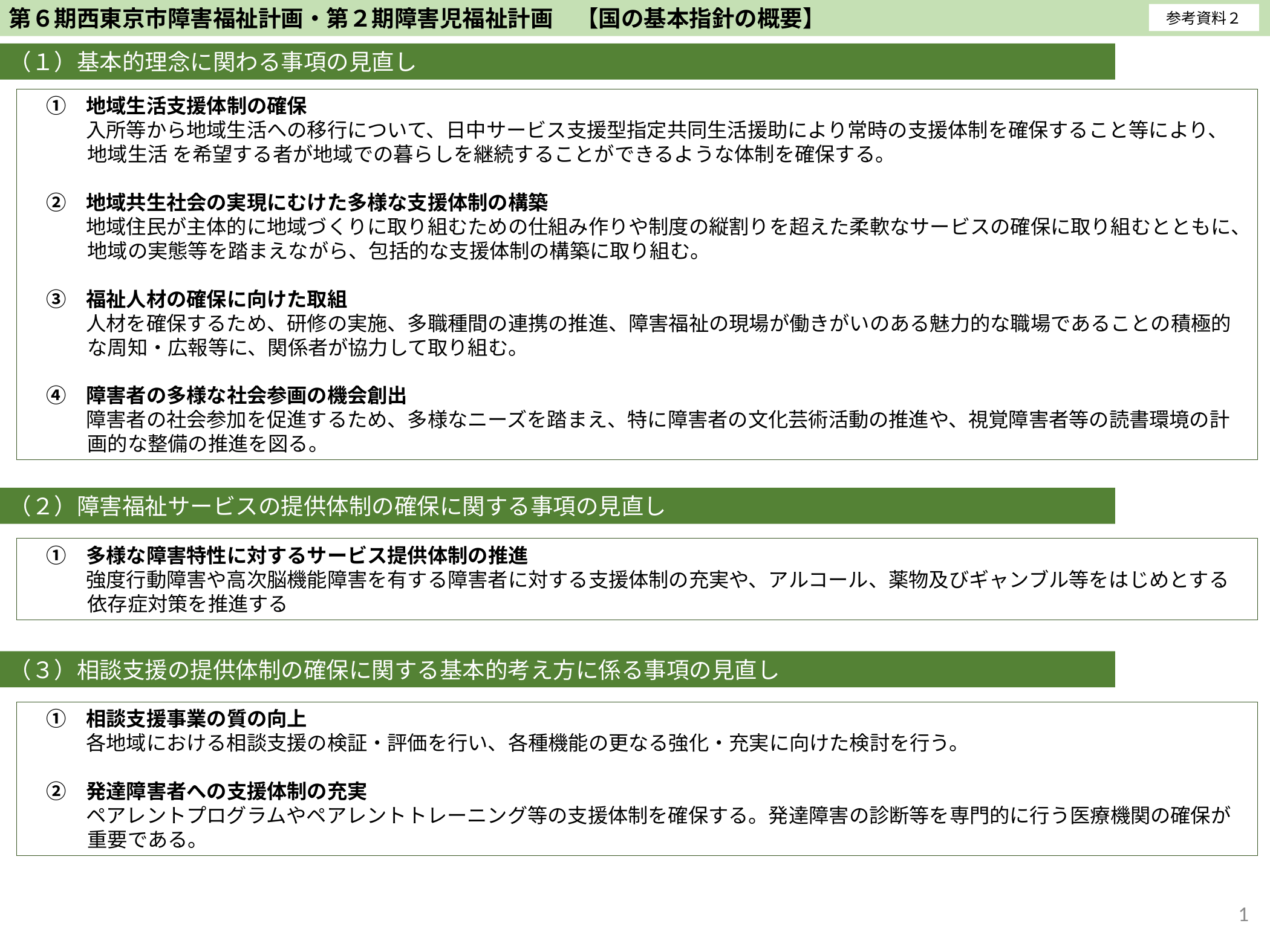

第６期西東京市障害福祉計画・第２期障害児福祉計画　【国の基本指針の概要】
参考資料２
（１）基本的理念に関わる事項の見直し
　①　地域生活支援体制の確保
　　　入所等から地域生活への移行について、日中サービス支援型指定共同生活援助により常時の支援体制を確保すること等により、地域生活 を希望する者が地域での暮らしを継続することができるような体制を確保する。

　②　地域共生社会の実現にむけた多様な支援体制の構築
　　　地域住民が主体的に地域づくりに取り組むための仕組み作りや制度の縦割りを超えた柔軟なサービスの確保に取り組むとともに、地域の実態等を踏まえながら、包括的な支援体制の構築に取り組む。

　③　福祉人材の確保に向けた取組
　　　人材を確保するため、研修の実施、多職種間の連携の推進、障害福祉の現場が働きがいのある魅力的な職場であることの積極的な周知・広報等に、関係者が協力して取り組む。

　④　障害者の多様な社会参画の機会創出
　　　障害者の社会参加を促進するため、多様なニーズを踏まえ、特に障害者の文化芸術活動の推進や、視覚障害者等の読書環境の計画的な整備の推進を図る。
（２）障害福祉サービスの提供体制の確保に関する事項の見直し
　①　多様な障害特性に対するサービス提供体制の推進
　　　強度行動障害や高次脳機能障害を有する障害者に対する支援体制の充実や、アルコール、薬物及びギャンブル等をはじめとする依存症対策を推進する
（３）相談支援の提供体制の確保に関する基本的考え方に係る事項の見直し
　①　相談支援事業の質の向上
　　　各地域における相談支援の検証・評価を行い、各種機能の更なる強化・充実に向けた検討を行う。

　②　発達障害者への支援体制の充実
　　　ペアレントプログラムやペアレントトレーニング等の支援体制を確保する。発達障害の診断等を専門的に行う医療機関の確保が重要である。
1